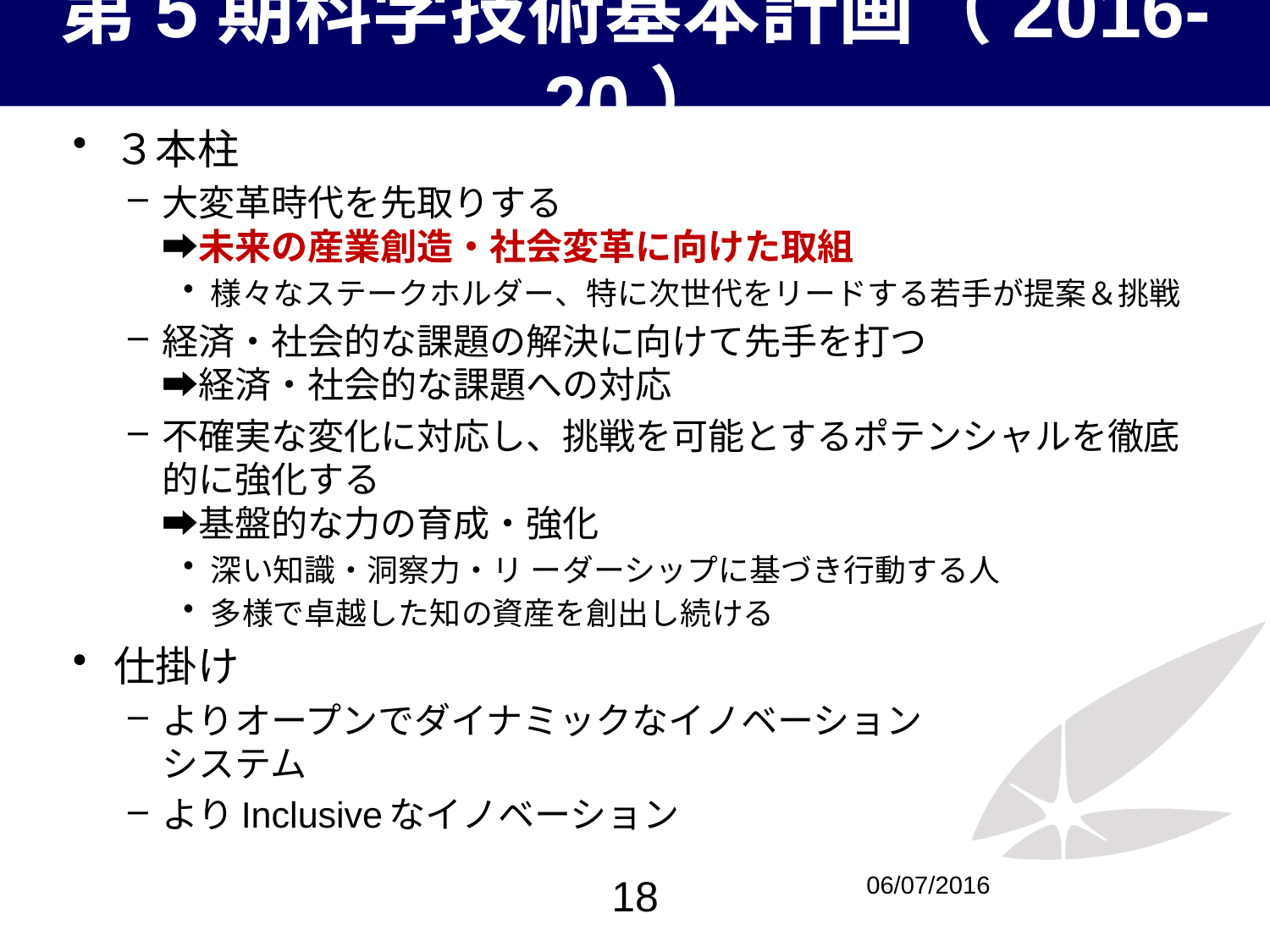

# 第5期科学技術基本計画（2016-20）
３本柱
大変革時代を先取りする
➡未来の産業創造・社会変革に向けた取組
様々なステークホルダー、特に次世代をリードする若手が提案＆挑戦
経済・社会的な課題の解決に向けて先手を打つ
➡経済・社会的な課題への対応
不確実な変化に対応し、挑戦を可能とするポテンシャルを徹底的に強化する
➡基盤的な力の育成・強化
深い知識・洞察力・リ ーダーシップに基づき行動する人
多様で卓越した知の資産を創出し続ける
仕掛け
よりオープンでダイナミックなイノベーション
システム
よりInclusiveなイノベーション
18
06/07/2016